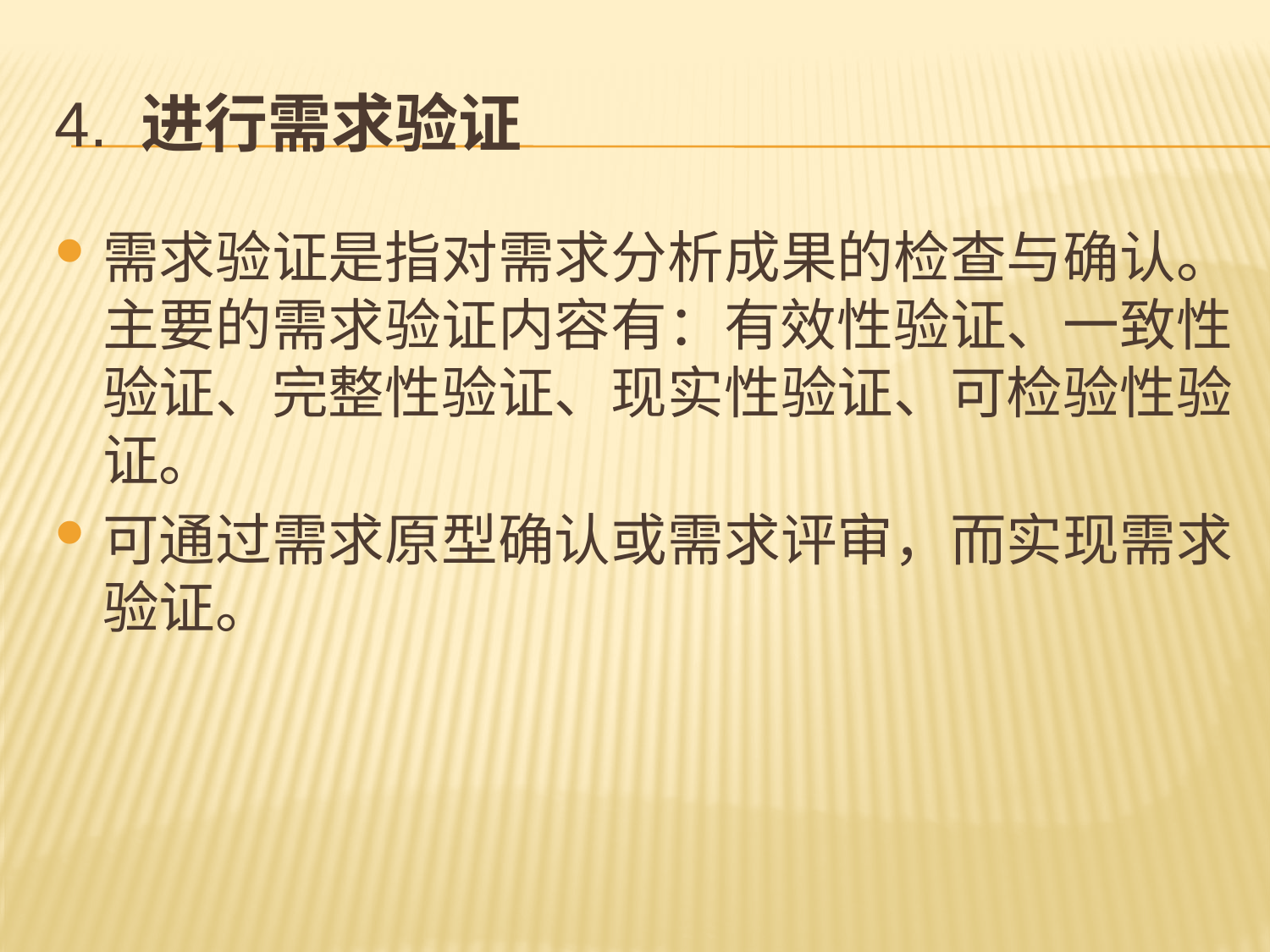

# 4. 进行需求验证
需求验证是指对需求分析成果的检查与确认。主要的需求验证内容有：有效性验证、一致性验证、完整性验证、现实性验证、可检验性验证。
可通过需求原型确认或需求评审，而实现需求验证。